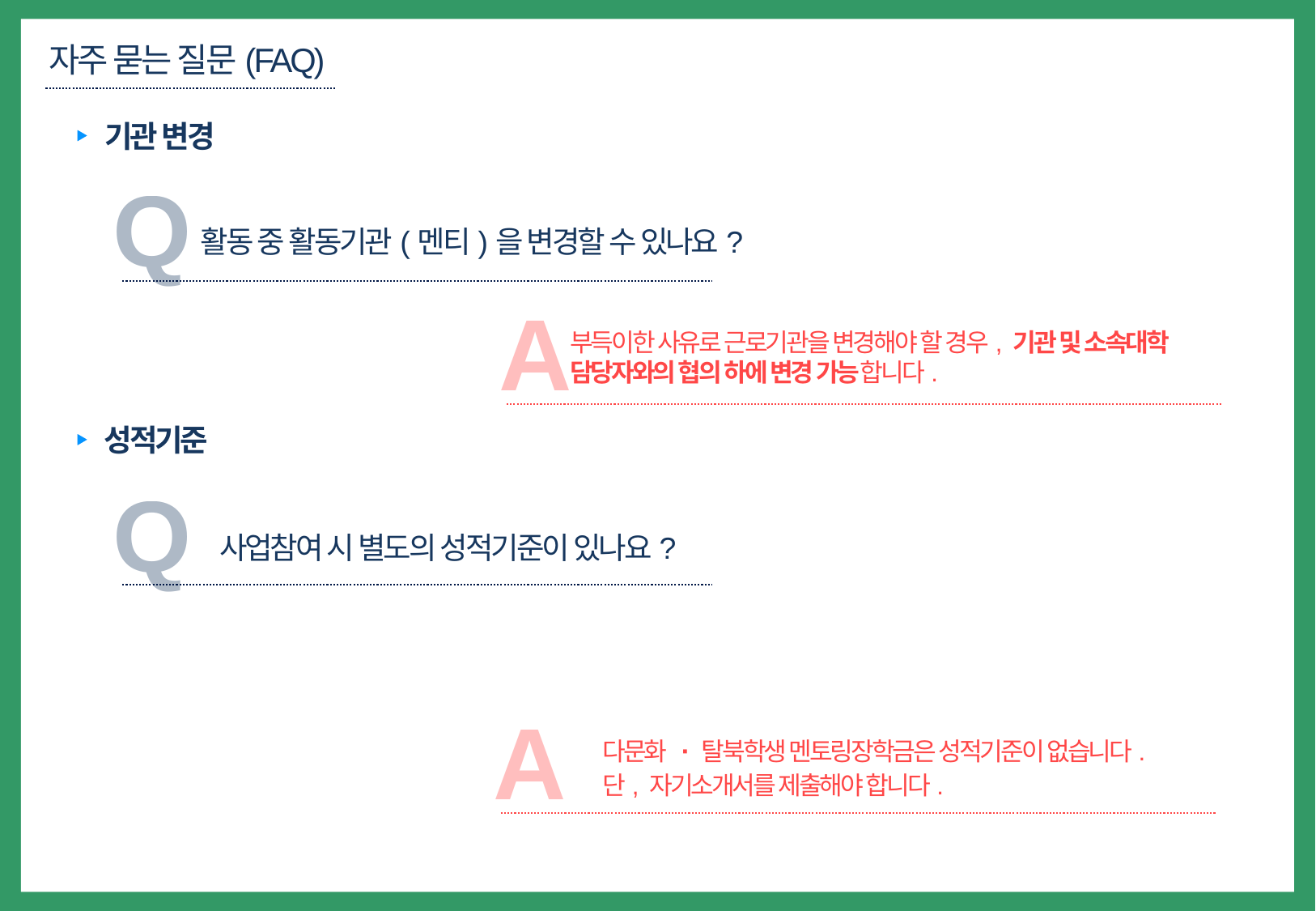

자주 묻는 질문(FAQ)
기관 변경

Q
활동 중 활동기관(멘티)을 변경할 수 있나요?
A
부득이한 사유로 근로기관을 변경해야 할 경우, 기관 및 소속대학
담당자와의 협의 하에 변경 가능합니다.
성적기준

Q
사업참여 시 별도의 성적기준이 있나요?
A
다문화 · 탈북학생 멘토링장학금은 성적기준이 없습니다.
단, 자기소개서를 제출해야 합니다.